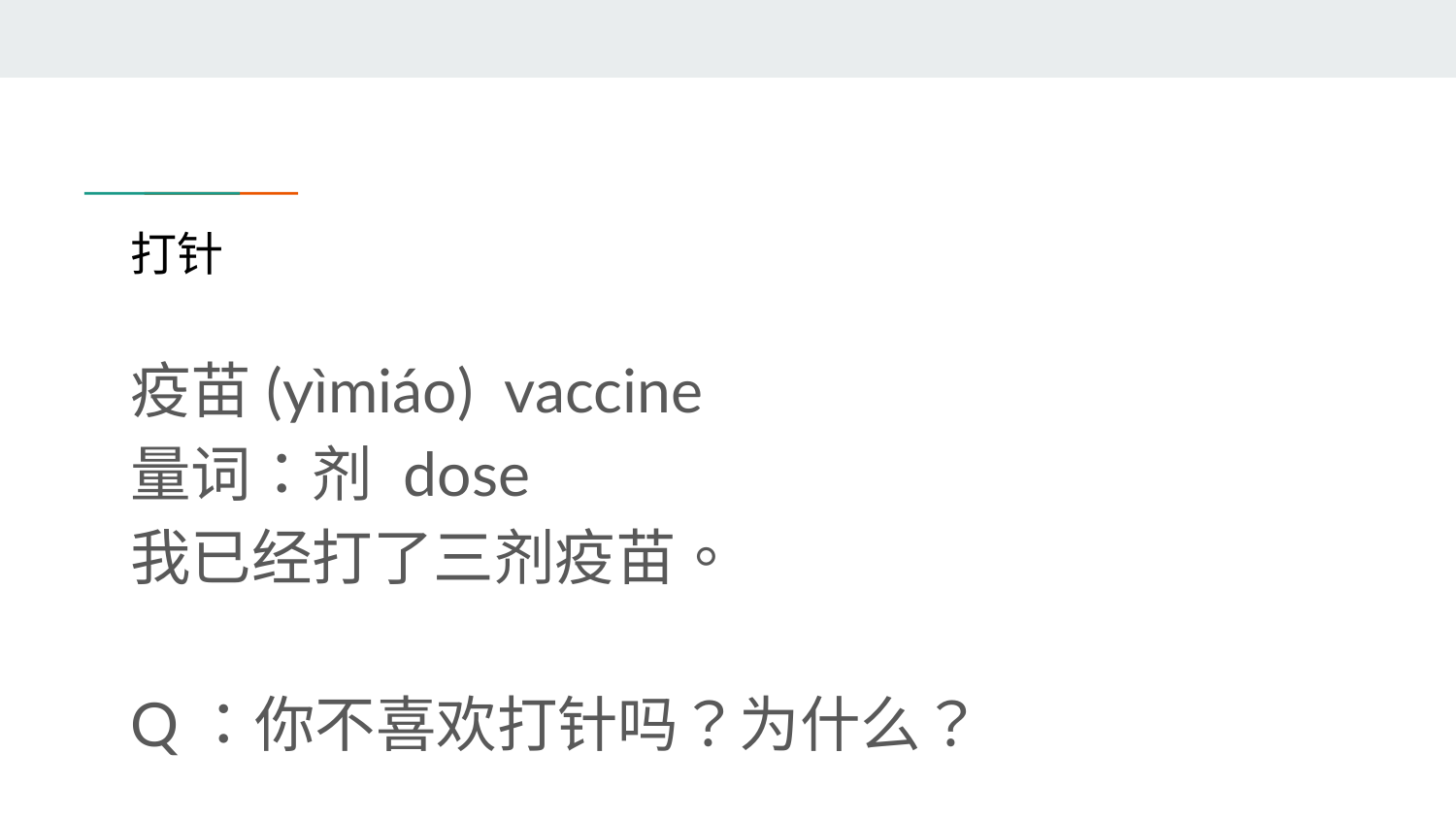

# 打针
疫苗(yìmiáo)  vaccine
量词：剂 dose
我已经打了三剂疫苗。
Q：你不喜欢打针吗？为什么？